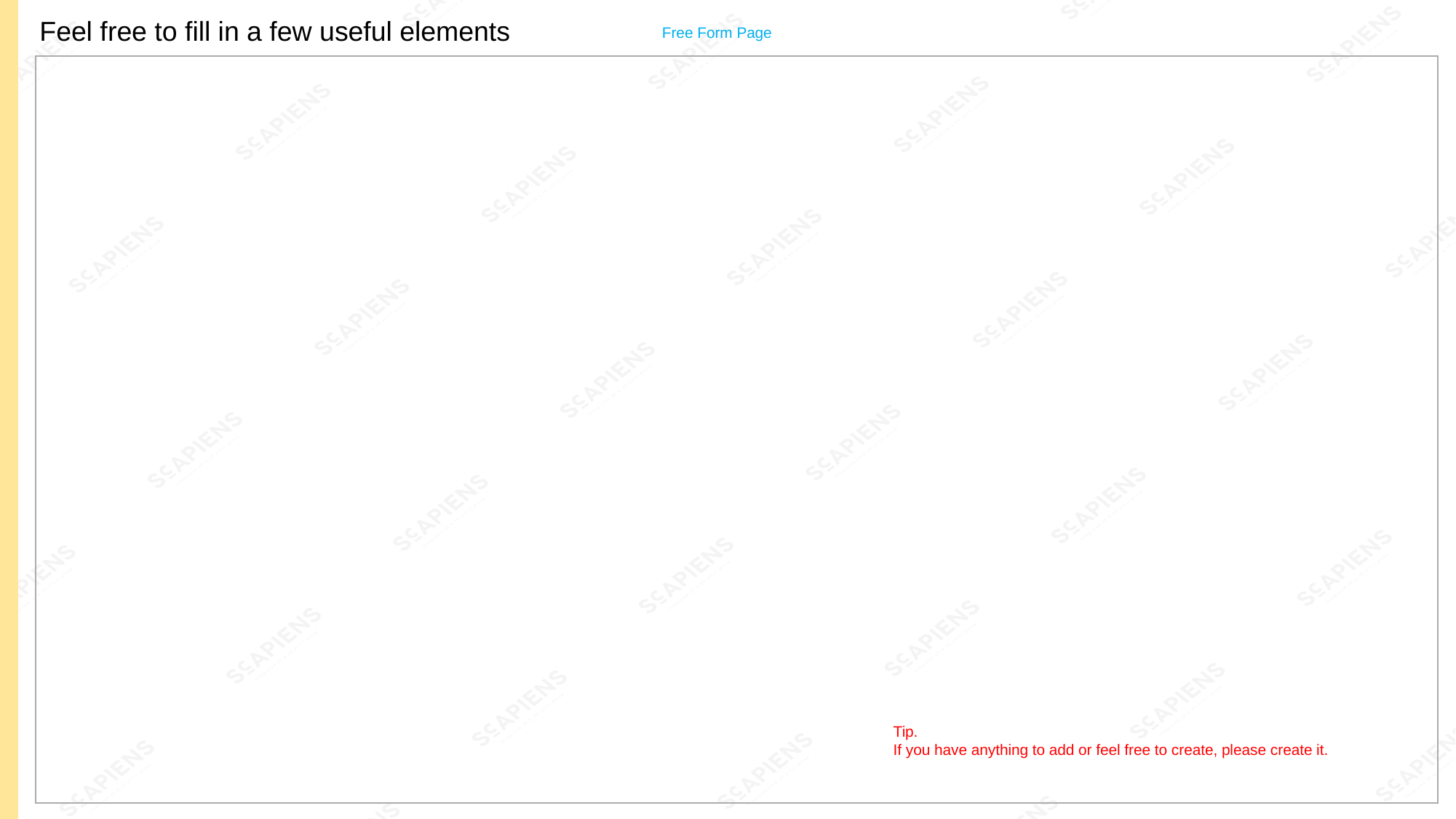

資料は白い領域にだけ入れてください。
Feel free to fill in a few useful elements
Free Form Page

資料は白い領域にだけ入れてください。
資料は白い領域にだけ入れてください。

Tip.
If you have anything to add or feel free to create, please create it.
資料は白い領域にだけ入れてください。